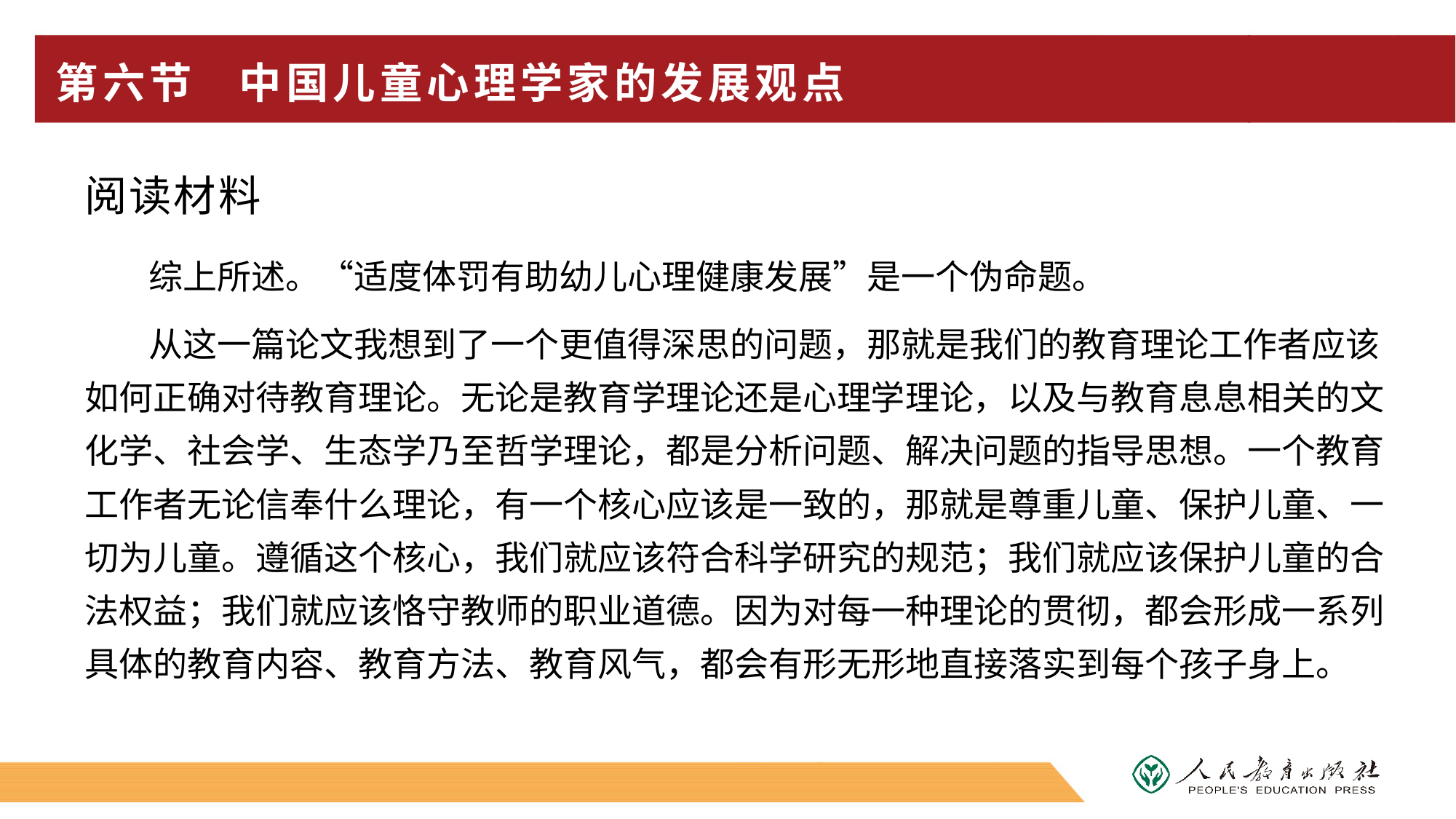

# 第六节   中国儿童心理学家的发展观点
阅读材料
综上所述。“适度体罚有助幼儿心理健康发展”是一个伪命题。
从这一篇论文我想到了一个更值得深思的问题，那就是我们的教育理论工作者应该如何正确对待教育理论。无论是教育学理论还是心理学理论，以及与教育息息相关的文化学、社会学、生态学乃至哲学理论，都是分析问题、解决问题的指导思想。一个教育工作者无论信奉什么理论，有一个核心应该是一致的，那就是尊重儿童、保护儿童、一切为儿童。遵循这个核心，我们就应该符合科学研究的规范；我们就应该保护儿童的合法权益；我们就应该恪守教师的职业道德。因为对每一种理论的贯彻，都会形成一系列具体的教育内容、教育方法、教育风气，都会有形无形地直接落实到每个孩子身上。